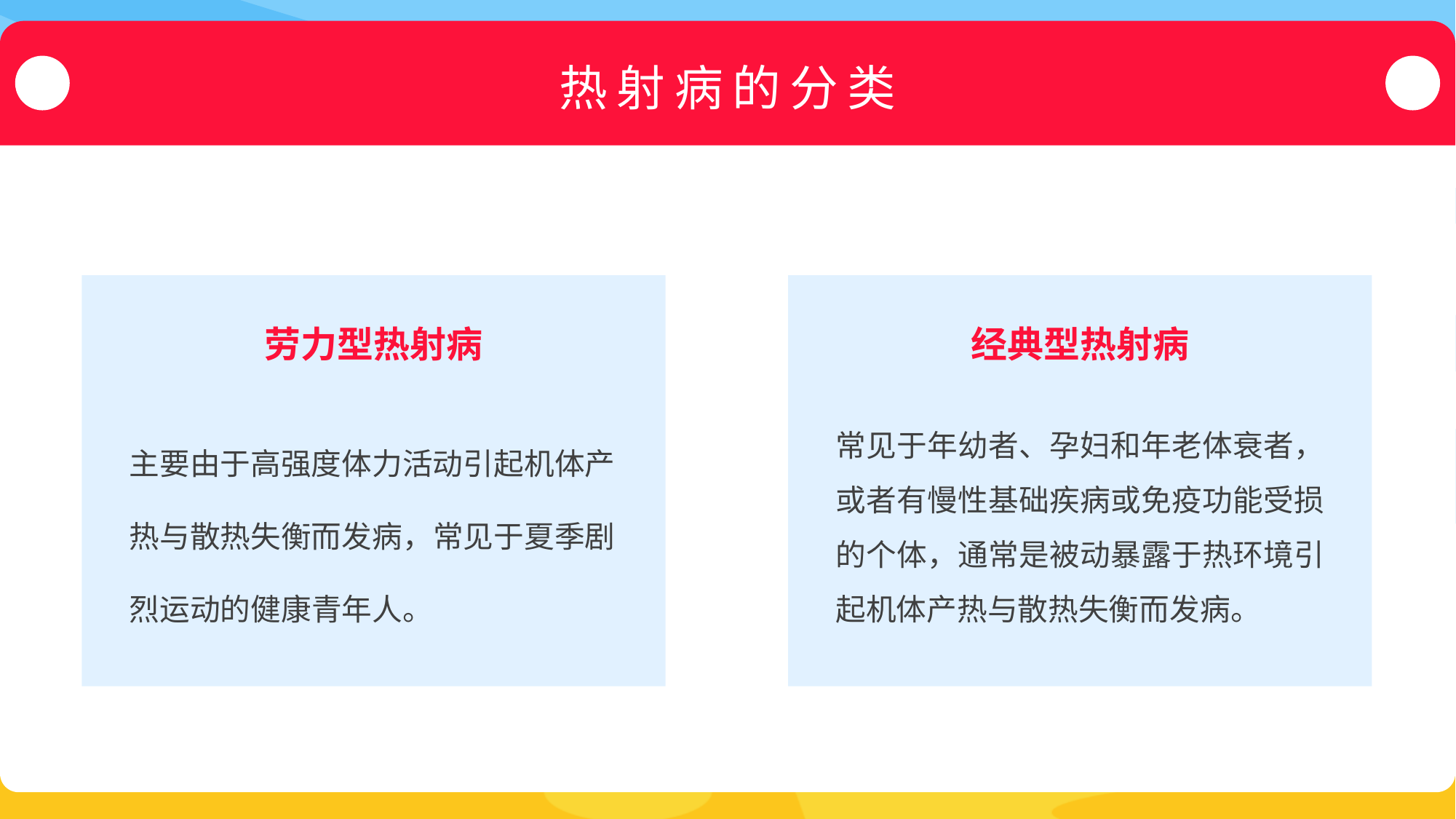

热射病的分类

劳力型热射病
主要由于高强度体力活动引起机体产热与散热失衡而发病，常见于夏季剧烈运动的健康青年人。

经典型热射病
常见于年幼者、孕妇和年老体衰者，或者有慢性基础疾病或免疫功能受损的个体，通常是被动暴露于热环境引起机体产热与散热失衡而发病。